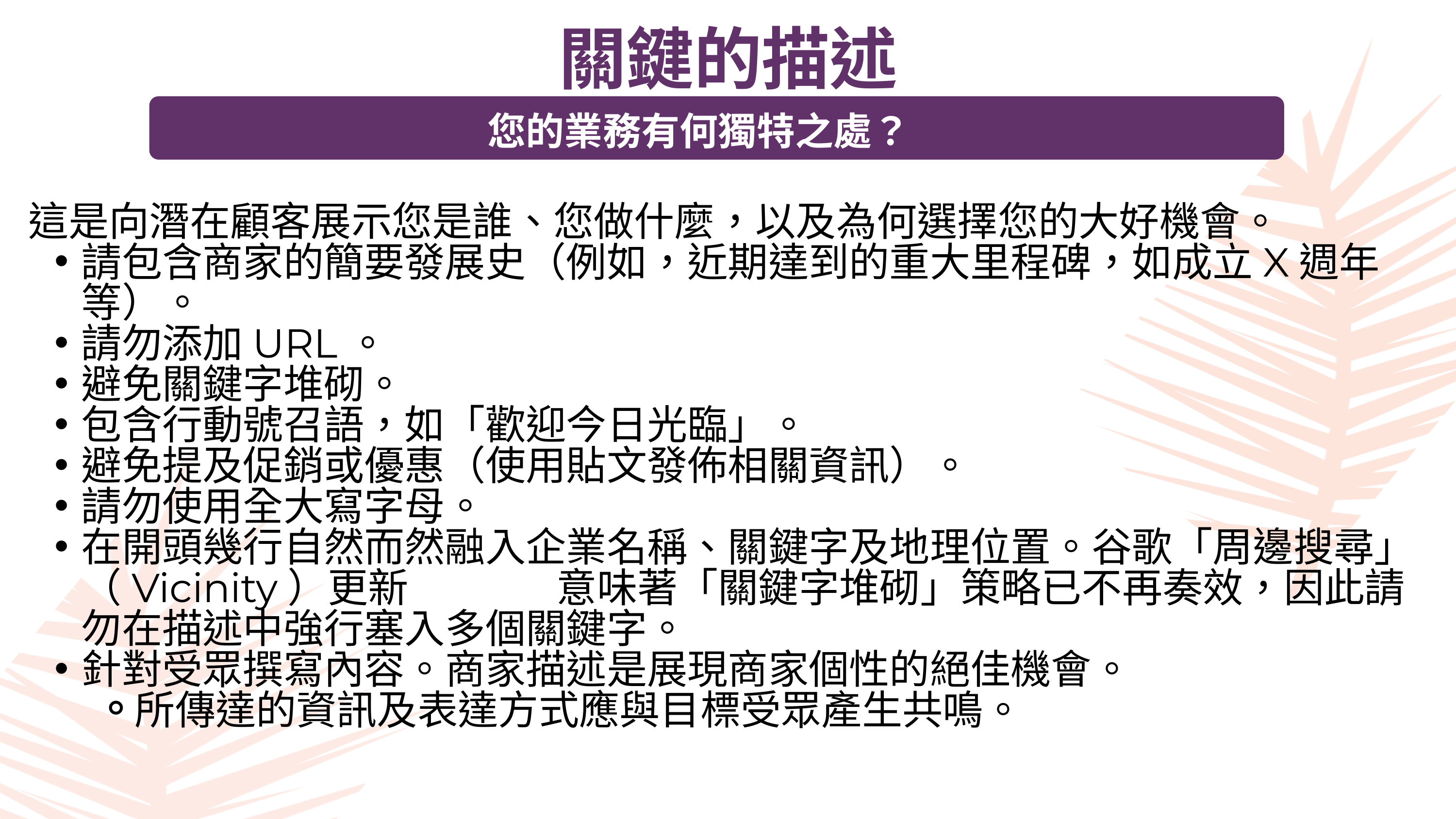

關鍵的描述

您的業務有何獨特之處？
這是向潛在顧客展示您是誰、您做什麼，以及為何選擇您的大好機會。
請包含商家的簡要發展史（例如，近期達到的重大里程碑，如成立X週年等）。
請勿添加URL。
避免關鍵字堆砌。
包含行動號召語，如「歡迎今日光臨」。
避免提及促銷或優惠（使用貼文發佈相關資訊）。
請勿使用全大寫字母。
在開頭幾行自然而然融入企業名稱、關鍵字及地理位置。谷歌「周邊搜尋」（Vicinity）更新              意味著「關鍵字堆砌」策略已不再奏效，因此請勿在描述中強行塞入多個關鍵字。
針對受眾撰寫內容。商家描述是展現商家個性的絕佳機會。
所傳達的資訊及表達方式應與目標受眾產生共鳴。